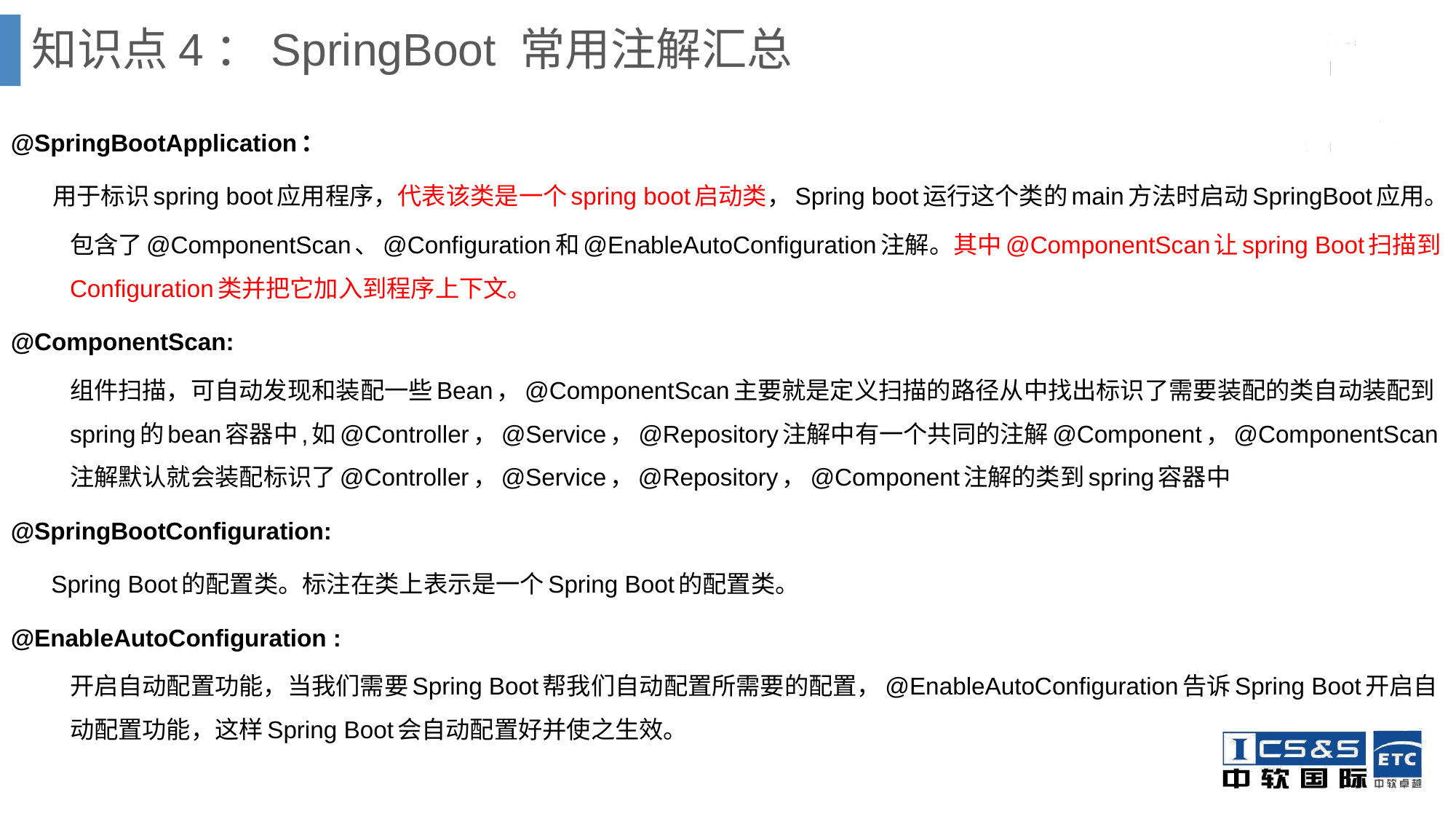

# 知识点4：SpringBoot 常用注解汇总
@SpringBootApplication：
       用于标识spring boot应用程序，代表该类是一个spring boot启动类，Spring boot运行这个类的main方法时启动SpringBoot应用。
包含了@ComponentScan、@Configuration和@EnableAutoConfiguration注解。其中@ComponentScan让spring Boot扫描到Configuration类并把它加入到程序上下文。
@ComponentScan:
组件扫描，可自动发现和装配一些Bean，@ComponentScan主要就是定义扫描的路径从中找出标识了需要装配的类自动装配到spring的bean容器中,如@Controller，@Service，@Repository注解中有一个共同的注解@Component，@ComponentScan注解默认就会装配标识了@Controller，@Service，@Repository，@Component注解的类到spring容器中
@SpringBootConfiguration:
      Spring Boot的配置类。标注在类上表示是一个Spring Boot的配置类。
@EnableAutoConfiguration :
开启自动配置功能，当我们需要Spring Boot帮我们自动配置所需要的配置，@EnableAutoConfiguration告诉Spring Boot开启自动配置功能，这样Spring Boot会自动配置好并使之生效。